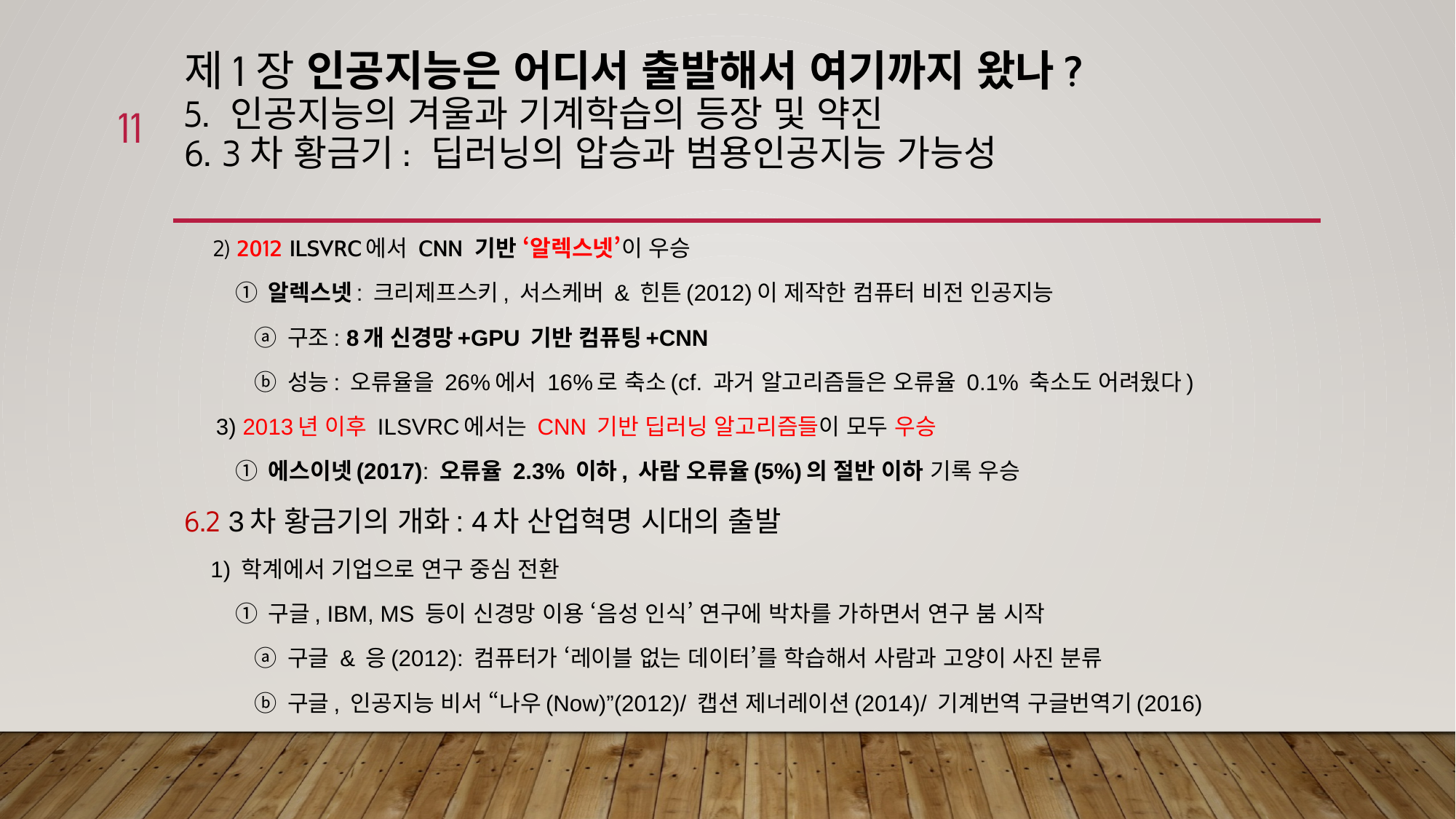

# 제1장 인공지능은 어디서 출발해서 여기까지 왔나? 5. 인공지능의 겨울과 기계학습의 등장 및 약진 6. 3차 황금기: 딥러닝의 압승과 범용인공지능 가능성
11
     2) 2012 ILSVRC에서 CNN 기반 ‘알렉스넷’이 우승
        ① 알렉스넷: 크리제프스키, 서스케버 & 힌튼(2012)이 제작한 컴퓨터 비전 인공지능
           ⓐ 구조: 8개 신경망+GPU 기반 컴퓨팅+CNN
           ⓑ 성능: 오류율을 26%에서 16%로 축소(cf. 과거 알고리즘들은 오류율 0.1% 축소도 어려웠다)
     3) 2013년 이후 ILSVRC에서는 CNN 기반 딥러닝 알고리즘들이 모두 우승
        ① 에스이넷(2017): 오류율 2.3% 이하, 사람 오류율(5%)의 절반 이하 기록 우승
6.2 3차 황금기의 개화: 4차 산업혁명 시대의 출발
     1) 학계에서 기업으로 연구 중심 전환
        ① 구글, IBM, MS 등이 신경망 이용 ‘음성 인식’ 연구에 박차를 가하면서 연구 붐 시작
           ⓐ 구글 & 응(2012): 컴퓨터가 ‘레이블 없는 데이터’를 학습해서 사람과 고양이 사진 분류
           ⓑ 구글, 인공지능 비서 “나우(Now)”(2012)/ 캡션 제너레이션(2014)/ 기계번역 구글번역기(2016)